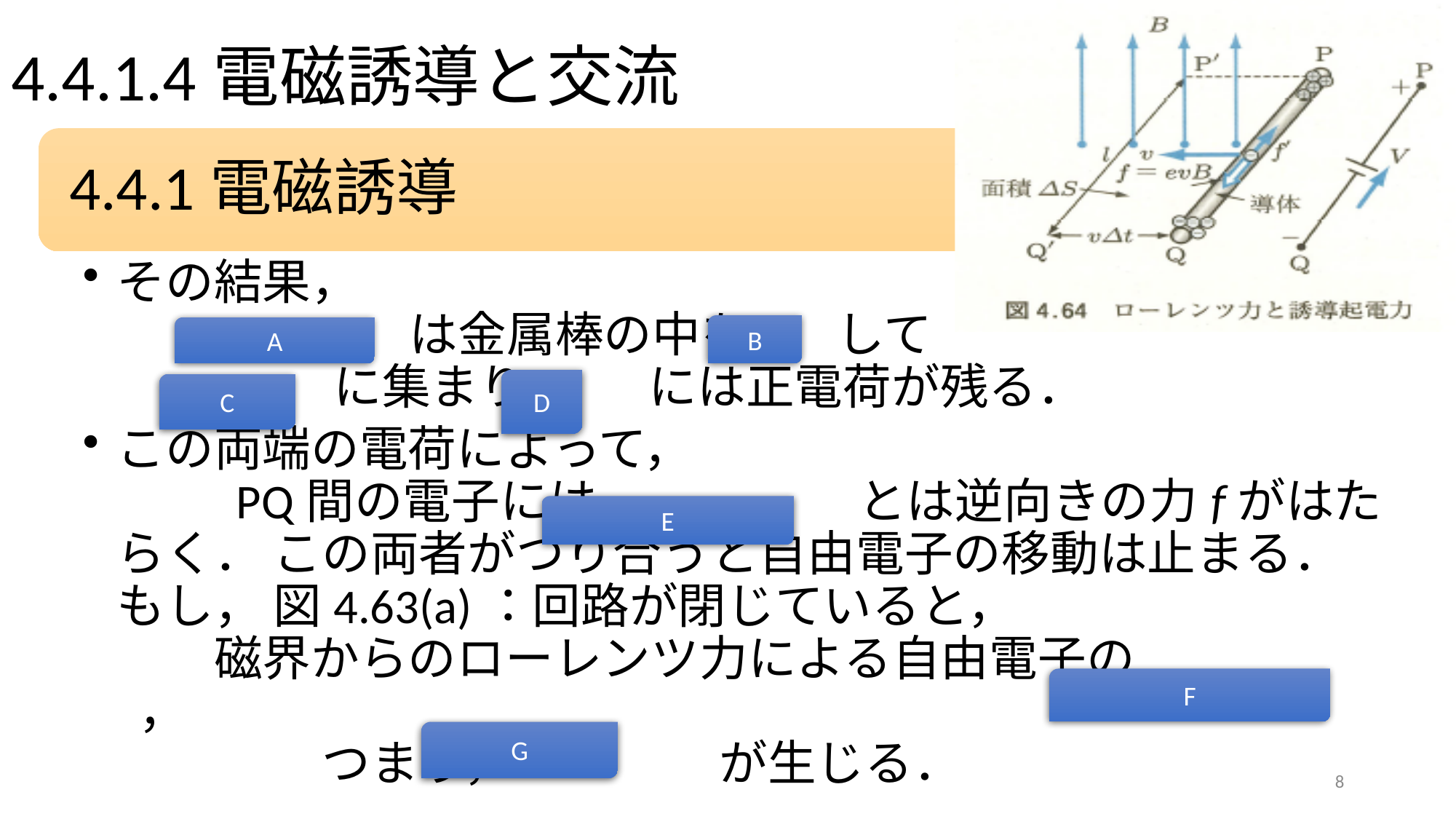

# 4.4.1.4電磁誘導と交流

4.4.1電磁誘導
その結果，
　　                  は金属棒の中を        して
　　           に集まり，       には正電荷が残る．
この両端の電荷によって，
 　　PQ間の電子には                        とは逆向きの力fがはたらく． この両者がつり合うと自由電子の移動は止まる．
もし， 図4.63(a)：回路が閉じていると，
　　磁界からのローレンツ力による自由電子の                          ，
　　　　 つまり，                   が生じる．

B
A
D
C
E
F
G
8